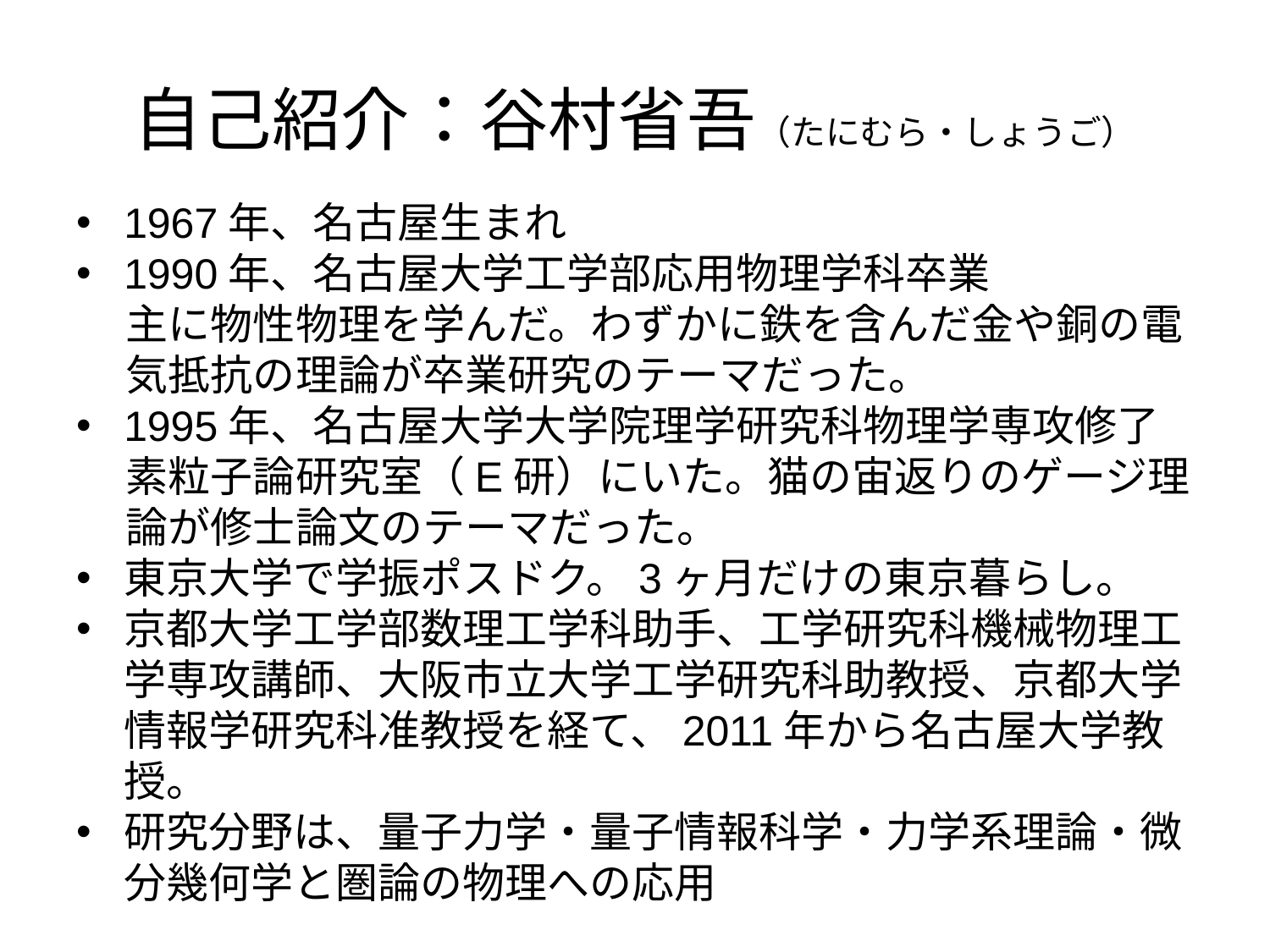

# 自己紹介：谷村省吾（たにむら・しょうご）
1967年、名古屋生まれ
1990年、名古屋大学工学部応用物理学科卒業
主に物性物理を学んだ。わずかに鉄を含んだ金や銅の電気抵抗の理論が卒業研究のテーマだった。
1995年、名古屋大学大学院理学研究科物理学専攻修了
素粒子論研究室（E研）にいた。猫の宙返りのゲージ理論が修士論文のテーマだった。
東京大学で学振ポスドク。3ヶ月だけの東京暮らし。
京都大学工学部数理工学科助手、工学研究科機械物理工学専攻講師、大阪市立大学工学研究科助教授、京都大学情報学研究科准教授を経て、2011年から名古屋大学教授。
研究分野は、量子力学・量子情報科学・力学系理論・微分幾何学と圏論の物理への応用